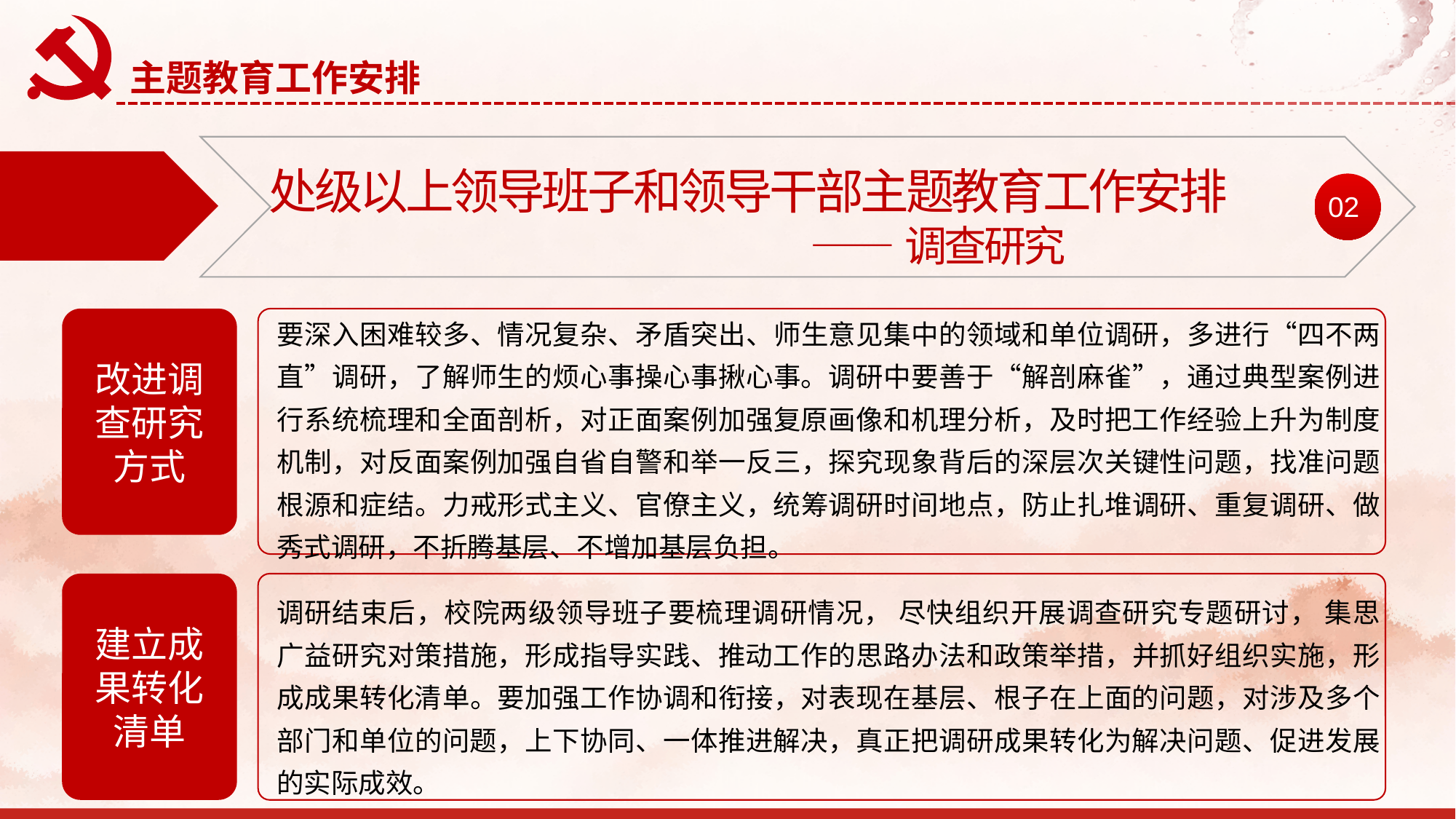

主题教育工作安排

处级以上领导班子和领导干部主题教育工作安排
                                                                                    ——调查研究

02
要深入困难较多、情况复杂、矛盾突出、师生意见集中的领域和单位调研，多进行“四不两直”调研，了解师生的烦心事操心事揪心事。调研中要善于“解剖麻雀”，通过典型案例进行系统梳理和全面剖析，对正面案例加强复原画像和机理分析，及时把工作经验上升为制度机制，对反面案例加强自省自警和举一反三，探究现象背后的深层次关键性问题，找准问题根源和症结。力戒形式主义、官僚主义，统筹调研时间地点，防止扎堆调研、重复调研、做秀式调研，不折腾基层、不增加基层负担。
改进调查研究方式

建立成果转化清单

调研结束后，校院两级领导班子要梳理调研情况， 尽快组织开展调查研究专题研讨， 集思广益研究对策措施，形成指导实践、推动工作的思路办法和政策举措，并抓好组织实施，形成成果转化清单。要加强工作协调和衔接，对表现在基层、根子在上面的问题，对涉及多个部门和单位的问题，上下协同、一体推进解决，真正把调研成果转化为解决问题、促进发展的实际成效。